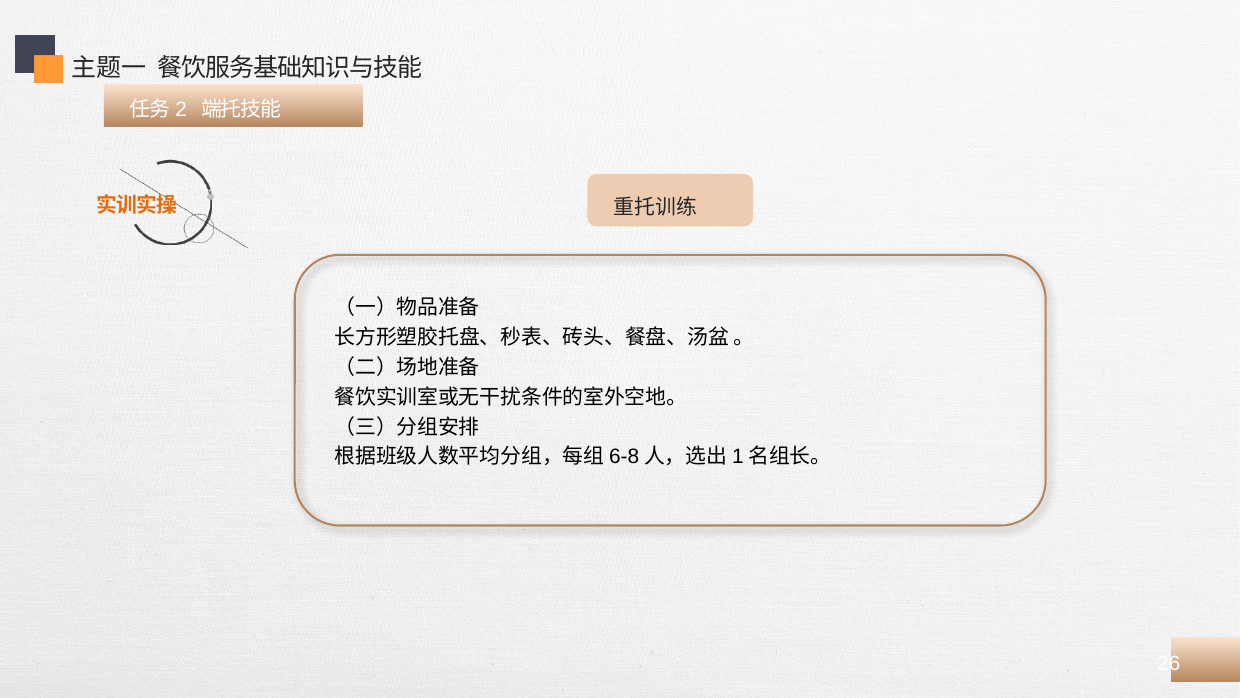

主题一  餐饮服务基础知识与技能

 任务2  端托技能
    重托训练

（一）物品准备
长方形塑胶托盘、秒表、砖头、餐盘、汤盆 。
（二）场地准备
餐饮实训室或无干扰条件的室外空地。
（三）分组安排
根据班级人数平均分组，每组6-8人，选出1名组长。